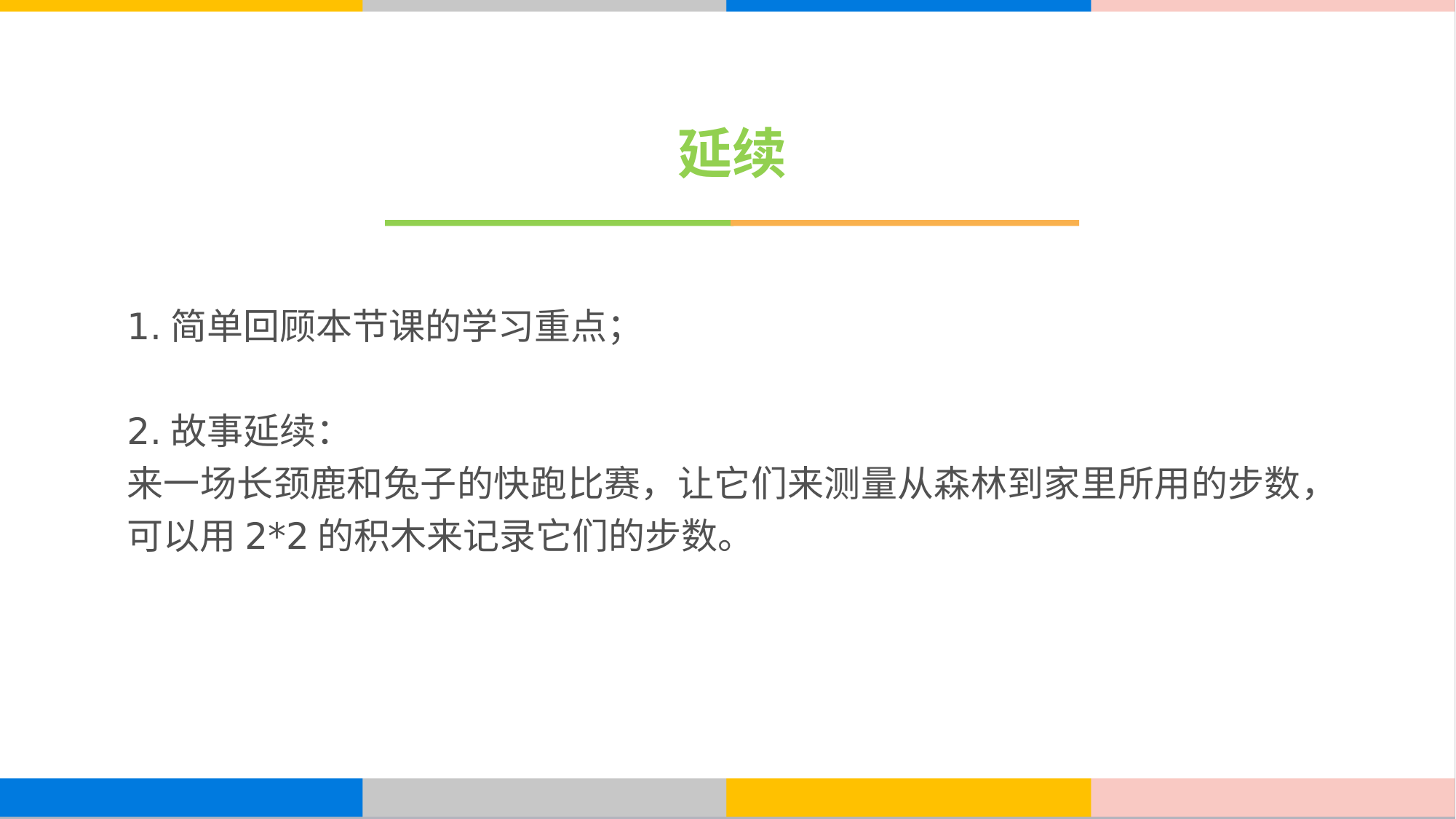

# 延续

1.简单回顾本节课的学习重点；

2.故事延续：
来一场长颈鹿和兔子的快跑比赛，让它们来测量从森林到家里所用的步数，可以用2*2的积木来记录它们的步数。